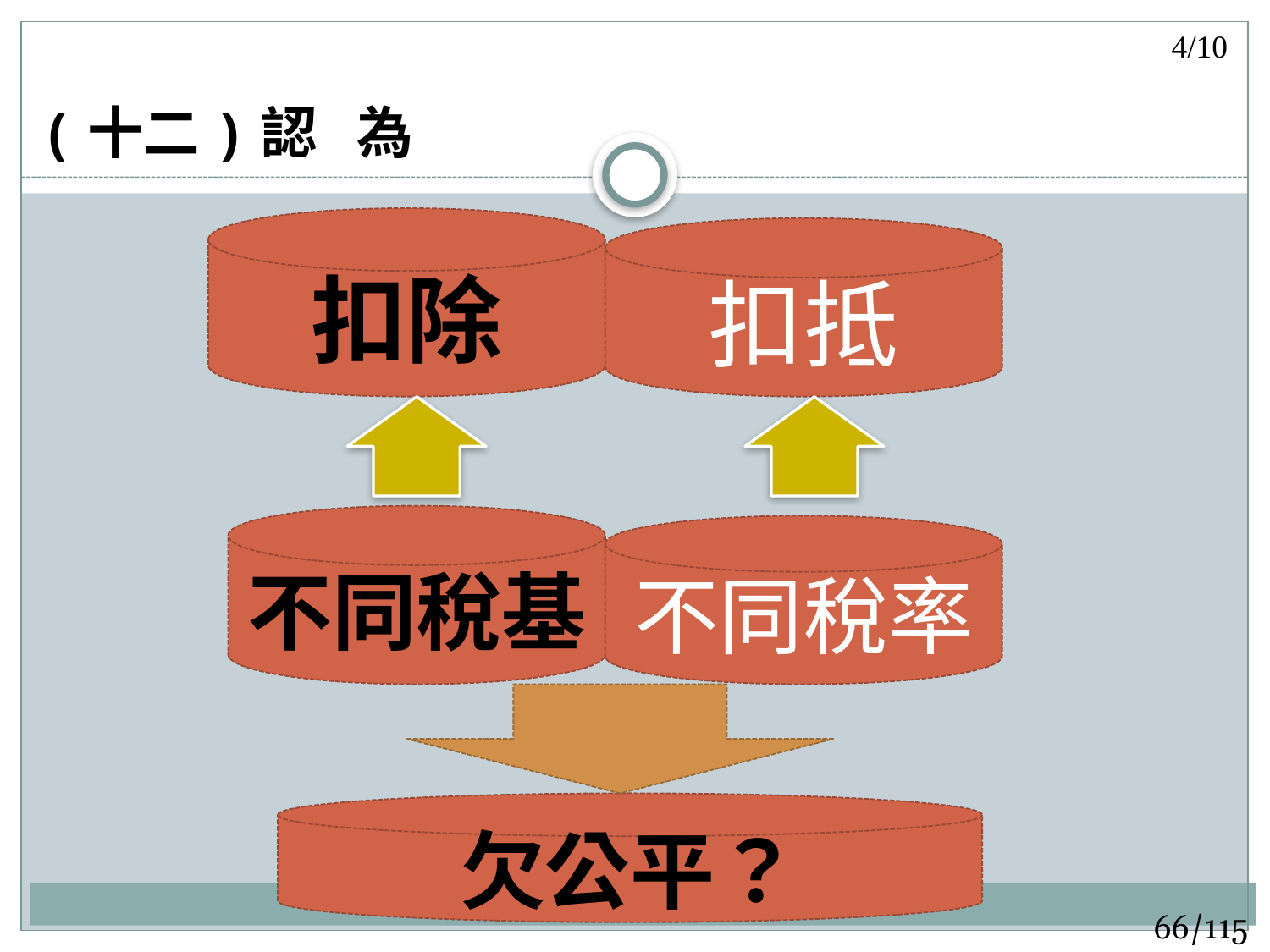

4/10
# (十二)認   為
扣除
扣抵

不同稅基
不同稅率

欠公平？